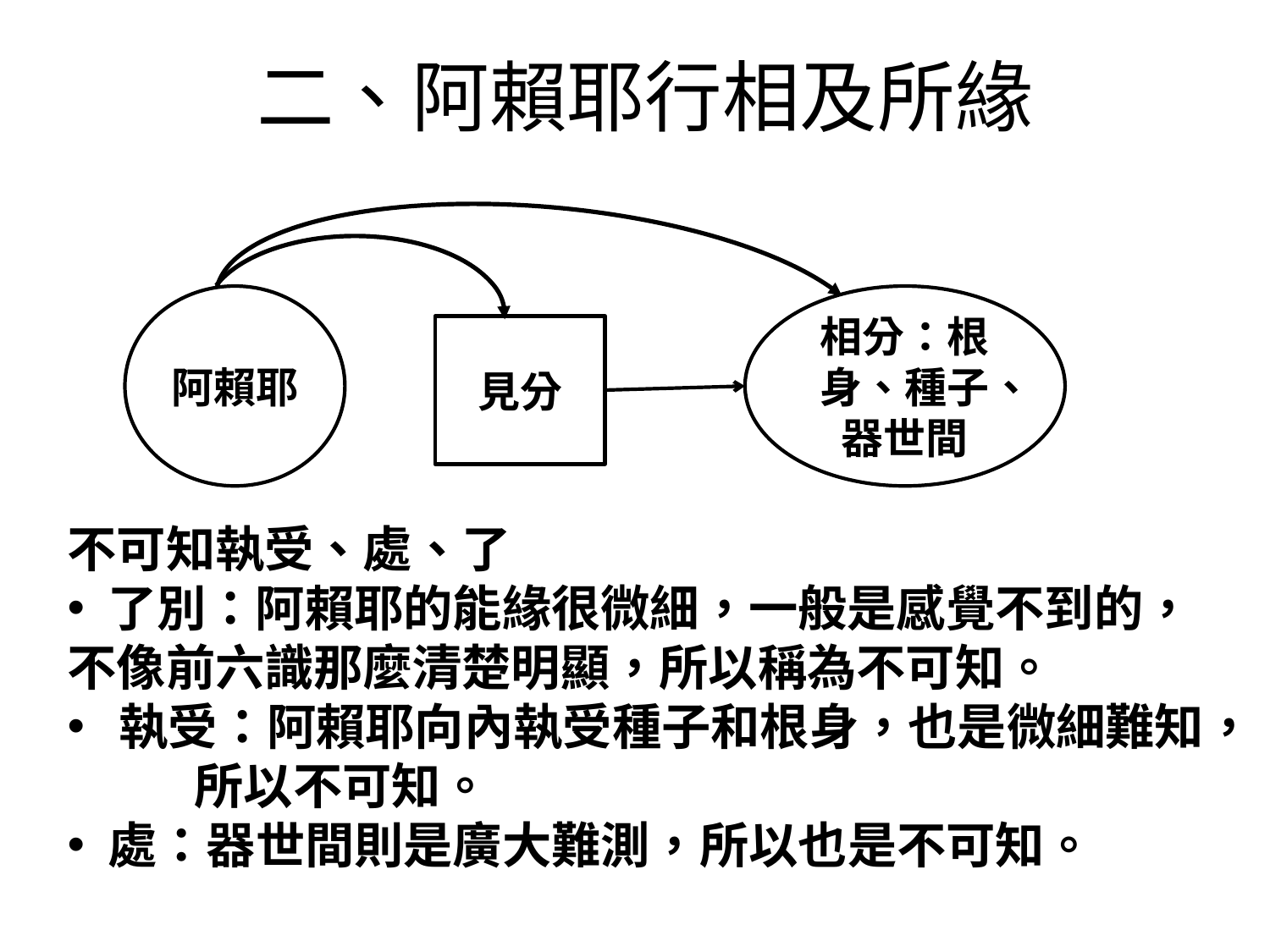

# 二、阿賴耶行相及所緣

阿賴耶
相分：根身、種子、器世間
見分
不可知執受、處、了
 了別：阿賴耶的能緣很微細，一般是感覺不到的，	不像前六識那麼清楚明顯，所以稱為不可知。
  執受：阿賴耶向內執受種子和根身，也是微細難知，	所以不可知。
 處：器世間則是廣大難測，所以也是不可知。